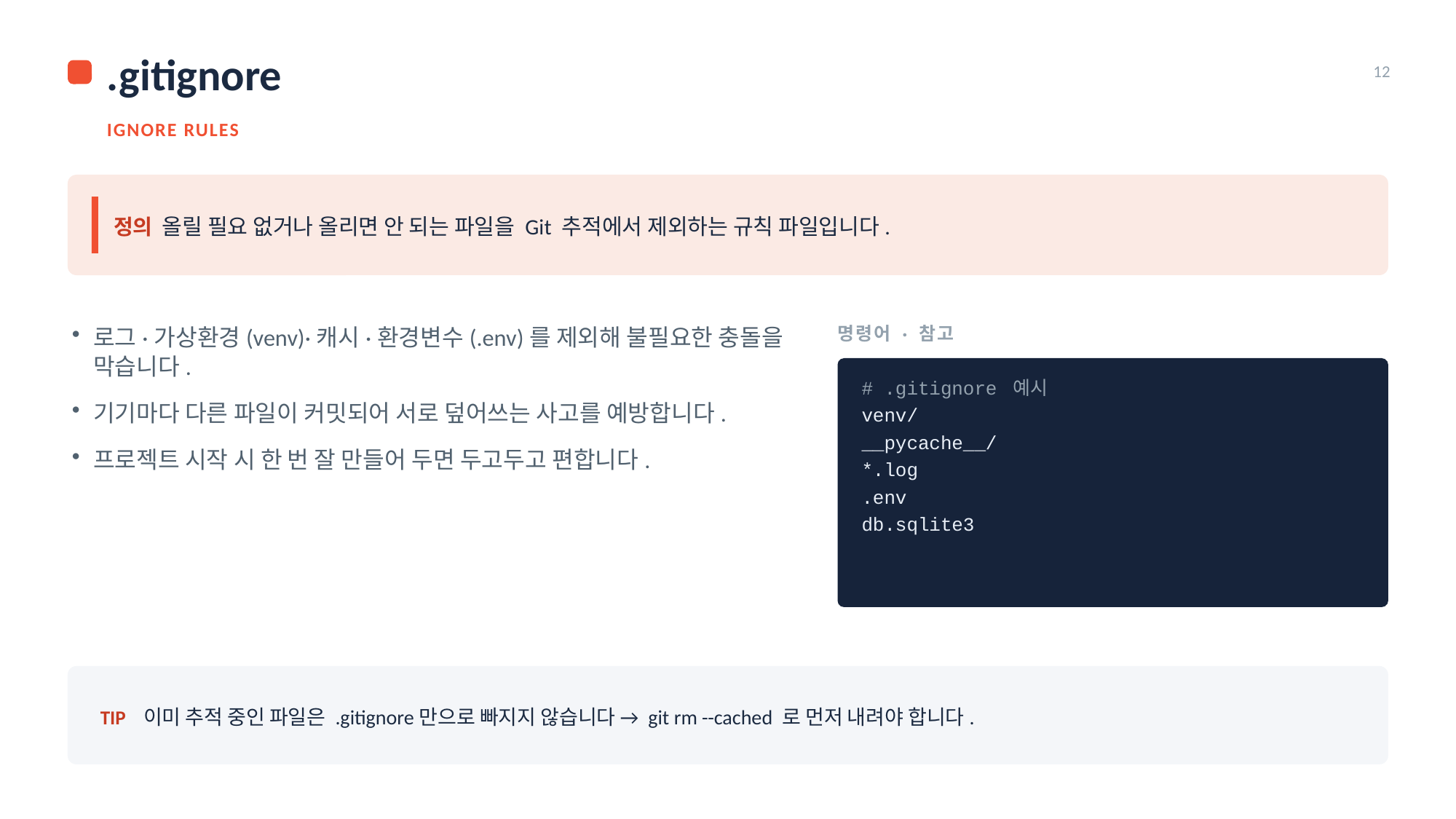

.gitignore
12

IGNORE RULES

정의  올릴 필요 없거나 올리면 안 되는 파일을 Git 추적에서 제외하는 규칙 파일입니다.

명령어 · 참고
로그·가상환경(venv)·캐시·환경변수(.env)를 제외해 불필요한 충돌을 막습니다.
기기마다 다른 파일이 커밋되어 서로 덮어쓰는 사고를 예방합니다.
프로젝트 시작 시 한 번 잘 만들어 두면 두고두고 편합니다.

# .gitignore 예시
venv/
__pycache__/
*.log
.env
db.sqlite3

TIP   이미 추적 중인 파일은 .gitignore만으로 빠지지 않습니다 → git rm --cached 로 먼저 내려야 합니다.